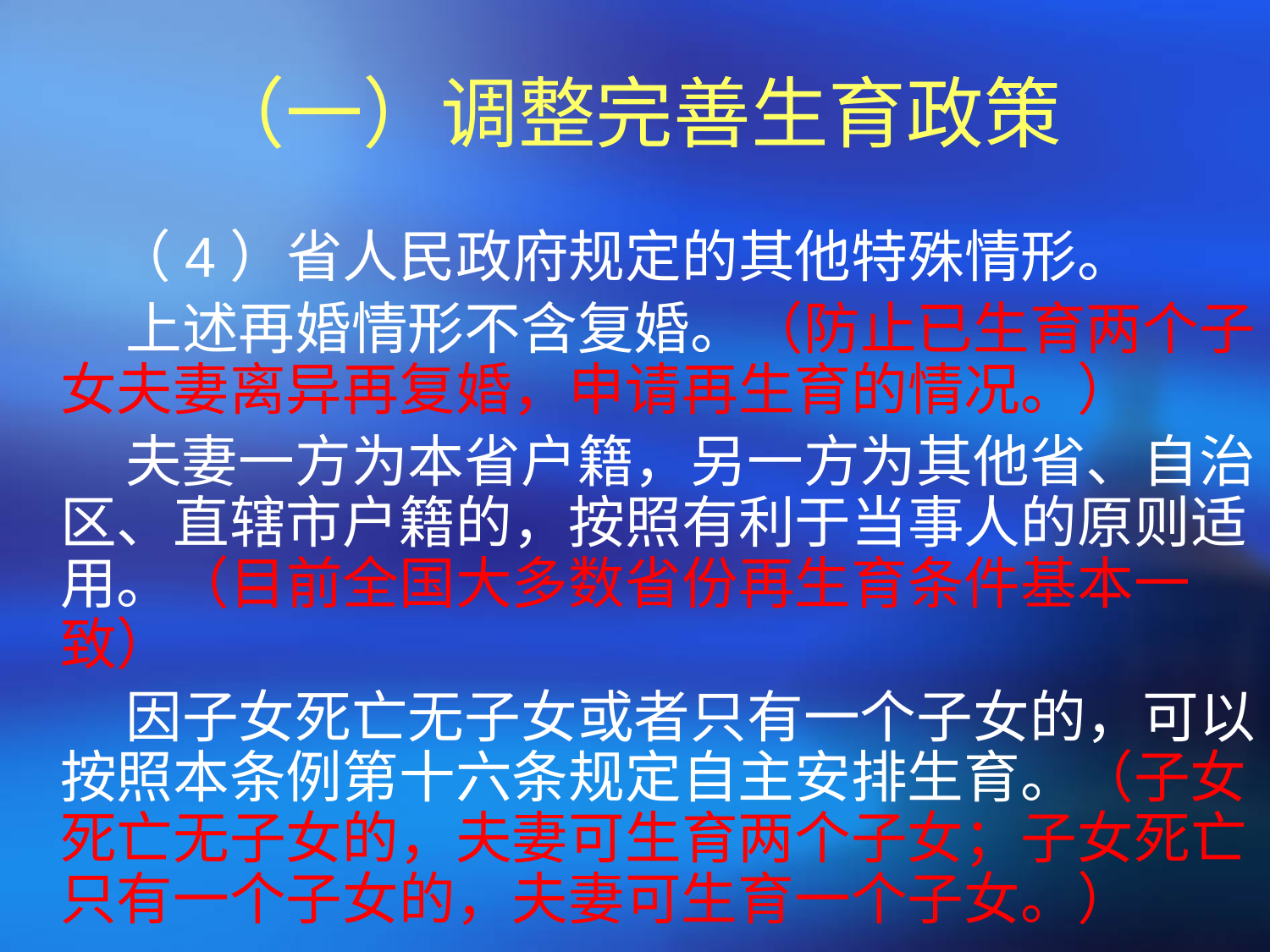

# （一）调整完善生育政策
       （4）省人民政府规定的其他特殊情形。
　　上述再婚情形不含复婚。（防止已生育两个子女夫妻离异再复婚，申请再生育的情况。）
　　夫妻一方为本省户籍，另一方为其他省、自治区、直辖市户籍的，按照有利于当事人的原则适用。（目前全国大多数省份再生育条件基本一致）
　　因子女死亡无子女或者只有一个子女的，可以按照本条例第十六条规定自主安排生育。（子女死亡无子女的，夫妻可生育两个子女；子女死亡只有一个子女的，夫妻可生育一个子女。）